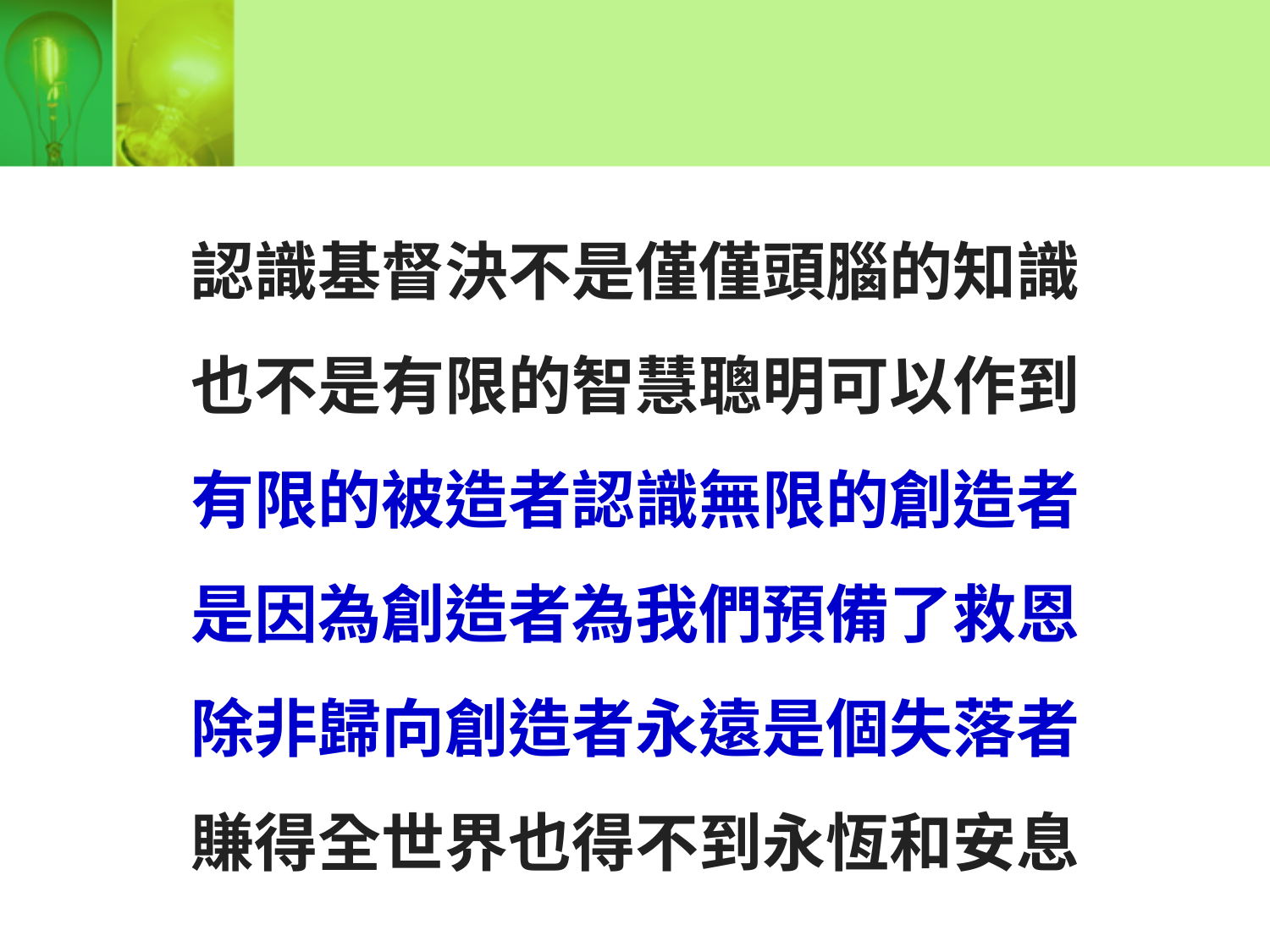

認識基督決不是僅僅頭腦的知識
也不是有限的智慧聰明可以作到
有限的被造者認識無限的創造者
是因為創造者為我們預備了救恩
除非歸向創造者永遠是個失落者
賺得全世界也得不到永恆和安息